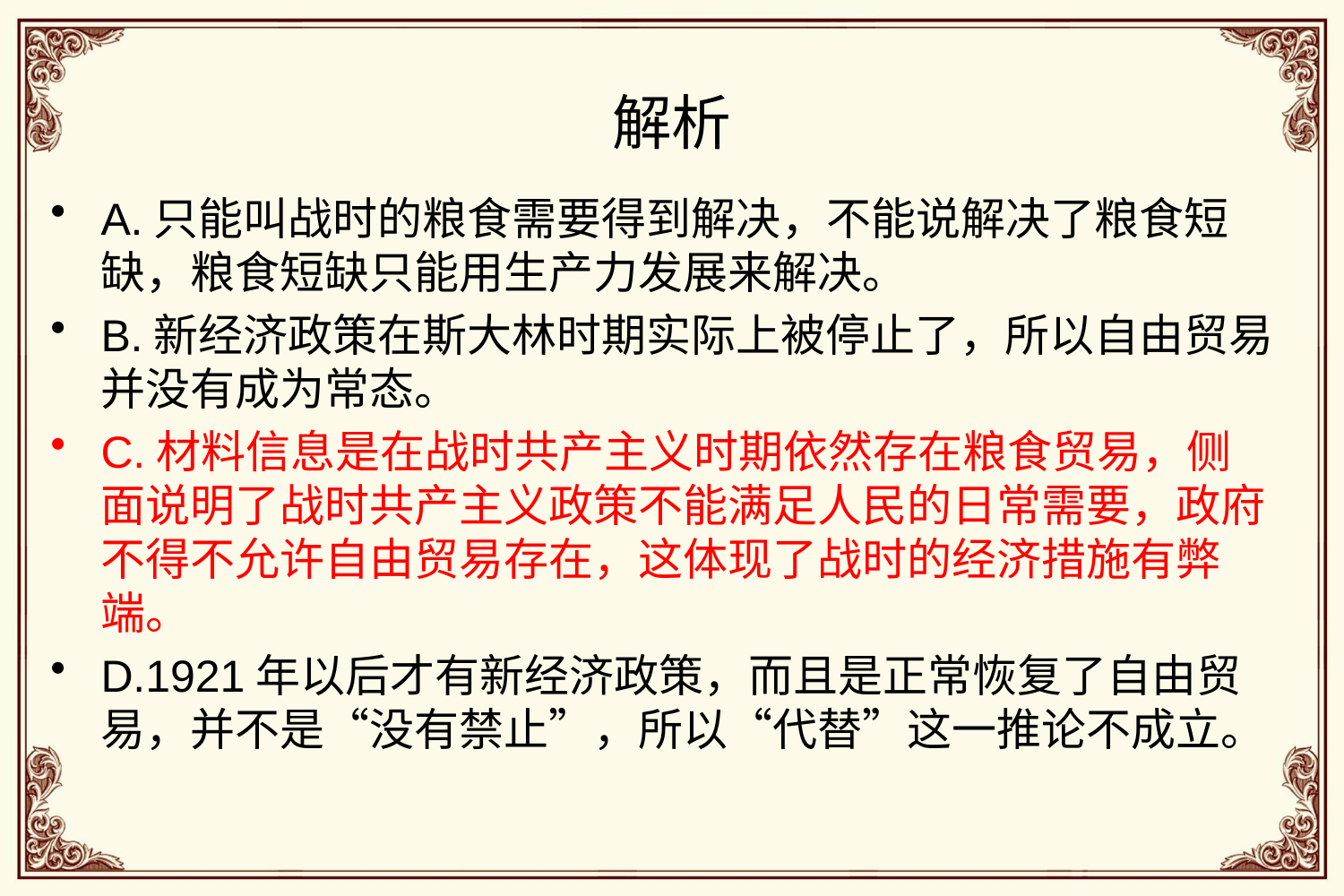

# 解析
A.只能叫战时的粮食需要得到解决，不能说解决了粮食短缺，粮食短缺只能用生产力发展来解决。
B.新经济政策在斯大林时期实际上被停止了，所以自由贸易并没有成为常态。
C.材料信息是在战时共产主义时期依然存在粮食贸易，侧面说明了战时共产主义政策不能满足人民的日常需要，政府不得不允许自由贸易存在，这体现了战时的经济措施有弊端。
D.1921年以后才有新经济政策，而且是正常恢复了自由贸易，并不是“没有禁止”，所以“代替”这一推论不成立。